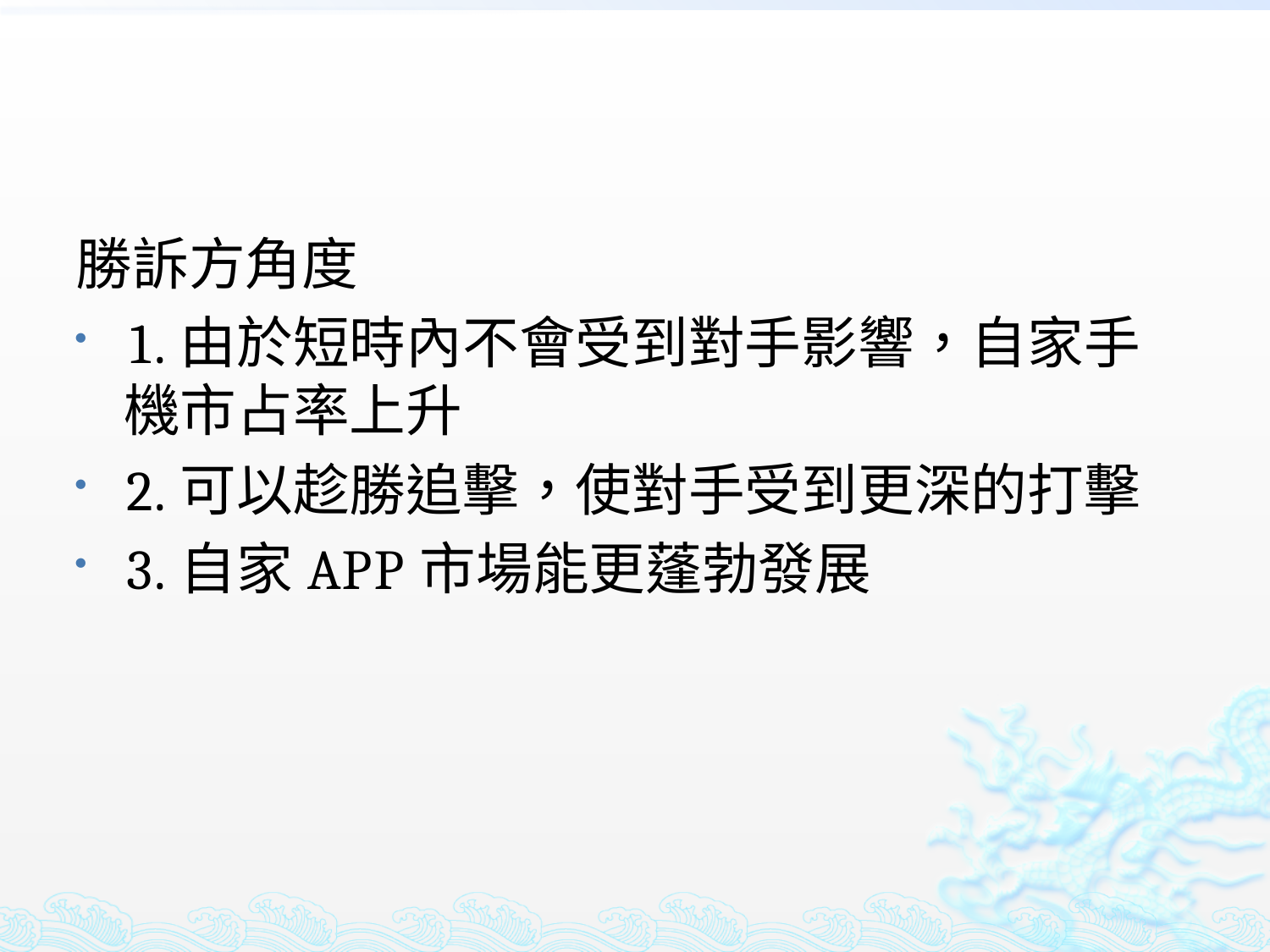

#
勝訴方角度
1.由於短時內不會受到對手影響，自家手機市占率上升
2.可以趁勝追擊，使對手受到更深的打擊
3.自家APP市場能更蓬勃發展